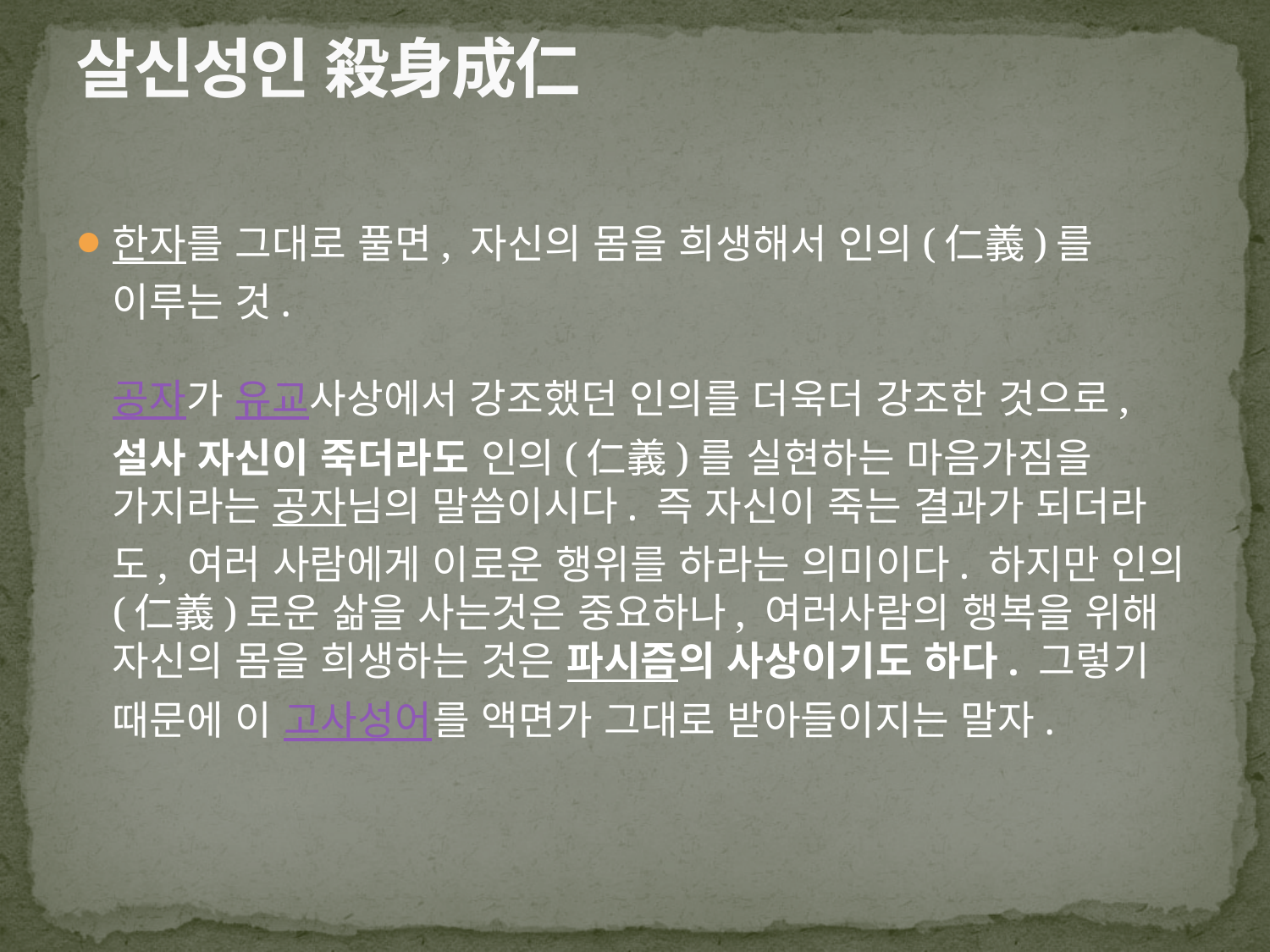

# 살신성인 殺身成仁
한자를 그대로 풀면, 자신의 몸을 희생해서 인의(仁義)를 이루는 것.
공자가 유교사상에서 강조했던 인의를 더욱더 강조한 것으로, 설사 자신이 죽더라도 인의(仁義)를 실현하는 마음가짐을 가지라는 공자님의 말씀이시다. 즉 자신이 죽는 결과가 되더라도, 여러 사람에게 이로운 행위를 하라는 의미이다. 하지만 인의(仁義)로운 삶을 사는것은 중요하나, 여러사람의 행복을 위해 자신의 몸을 희생하는 것은 파시즘의 사상이기도 하다. 그렇기 때문에 이 고사성어를 액면가 그대로 받아들이지는 말자.